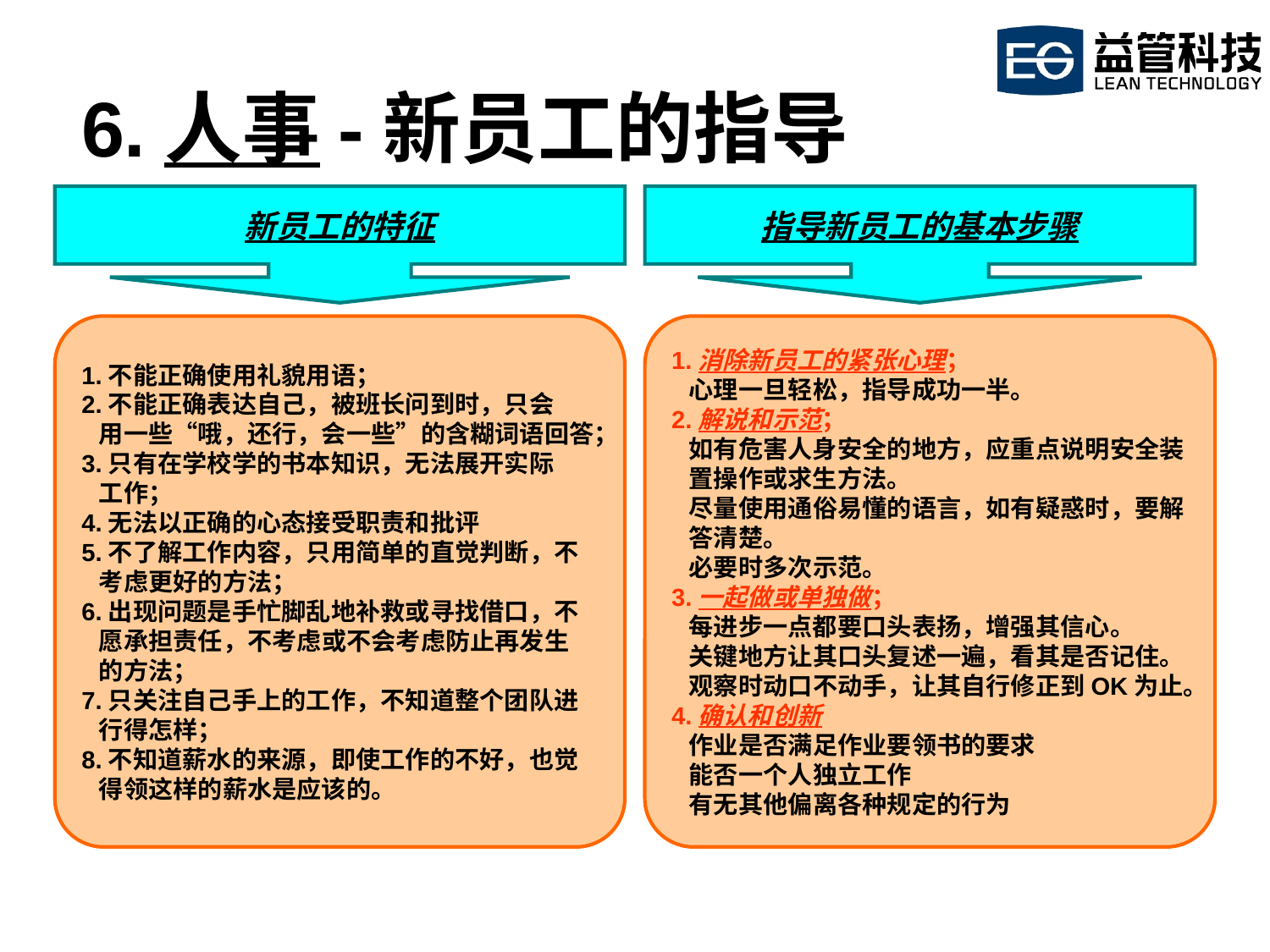

# 6.人事-新员工的指导
新员工的特征
指导新员工的基本步骤
1.不能正确使用礼貌用语；
2.不能正确表达自己，被班长问到时，只会
  用一些“哦，还行，会一些”的含糊词语回答；
3.只有在学校学的书本知识，无法展开实际
  工作；
4.无法以正确的心态接受职责和批评
5.不了解工作内容，只用简单的直觉判断，不
  考虑更好的方法；
6.出现问题是手忙脚乱地补救或寻找借口，不
  愿承担责任，不考虑或不会考虑防止再发生
  的方法；
7.只关注自己手上的工作，不知道整个团队进
  行得怎样；
8.不知道薪水的来源，即使工作的不好，也觉
  得领这样的薪水是应该的。
1.消除新员工的紧张心理；
  心理一旦轻松，指导成功一半。
2.解说和示范；
  如有危害人身安全的地方，应重点说明安全装
  置操作或求生方法。
  尽量使用通俗易懂的语言，如有疑惑时，要解
  答清楚。
  必要时多次示范。
3.一起做或单独做；
  每进步一点都要口头表扬，增强其信心。
  关键地方让其口头复述一遍，看其是否记住。
  观察时动口不动手，让其自行修正到OK为止。
4.确认和创新
  作业是否满足作业要领书的要求
  能否一个人独立工作
  有无其他偏离各种规定的行为
35